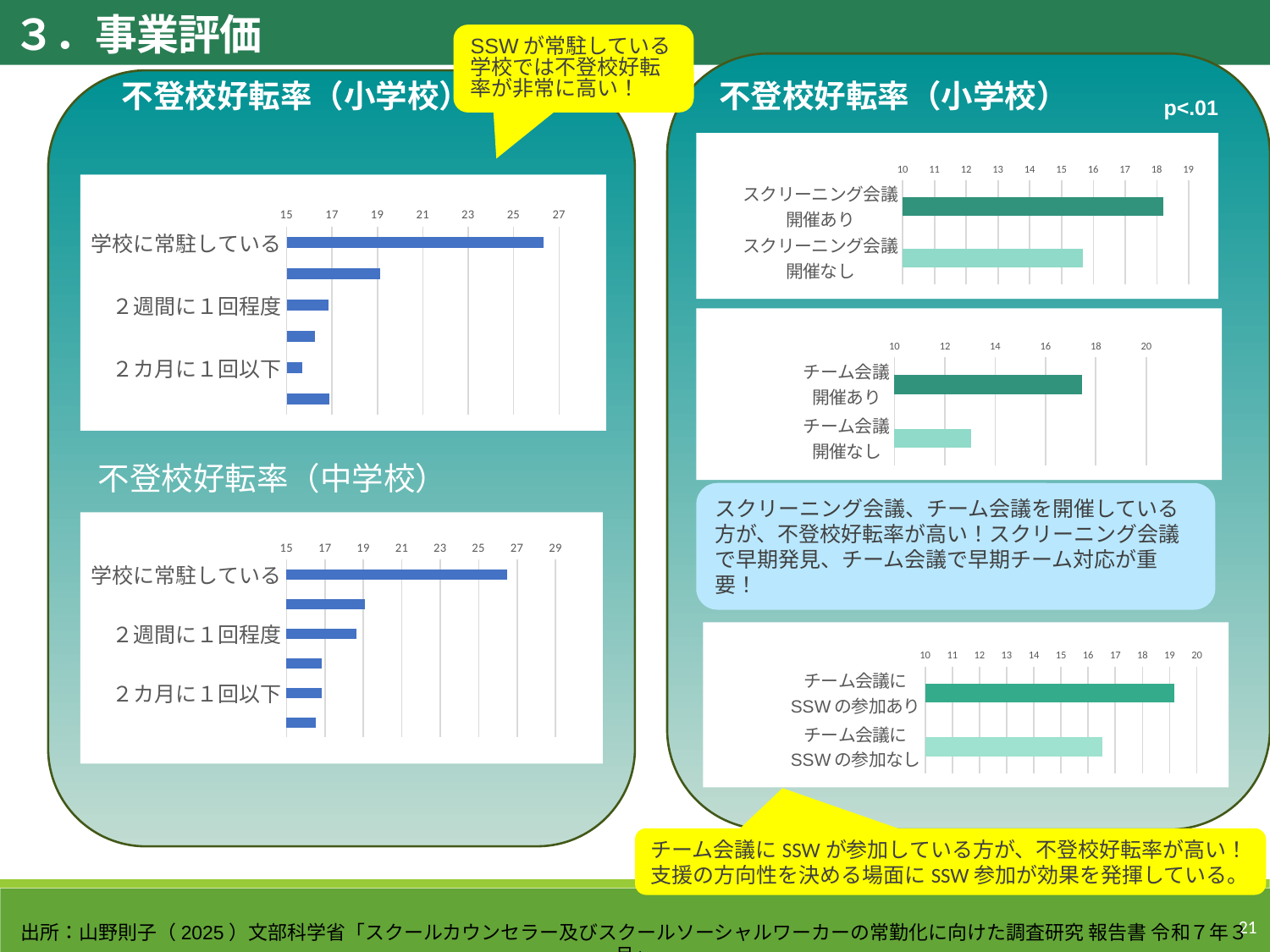

３．事業評価
SSWが常駐している学校では不登校好転率が非常に高い！
 不登校好転率（小学校）

不登校好転率（小学校）
不登校好転率（小学校）

 不登校好転率（中学校）

### Chart

| Category |  |
|---|---|
| 学校に常駐している | 26.3 |
| １週間に１回以上 | 19.13 |
| ２週間に１回程度 | 16.86 |
| １カ月に１回程度 | 16.24 |
| ２カ月に１回以下 | 15.7 |
| 配置・派遣なしなど | 16.87 |

### Chart

| Category |  |
|---|---|
| 学校に常駐している | 26.46 |
| １週間に１回以上 | 19.08 |
| ２週間に１回程度 | 18.63 |
| １カ月に１回程度 | 16.81 |
| ２カ月に１回以下 | 16.81 |
| 配置・派遣なしなど | 16.52 |
不登校好転率（小学校）
p<.01

### Chart

| Category | 不登校好転率** |
|---|---|
| スクリーニング会議
開催あり | 18.2023 |
| スクリーニング会議
開催なし | 15.6639 |

### Chart

| Category | 不登校好転率** |
|---|---|
| チーム会議
開催あり | 17.4375 |
| チーム会議
開催なし | 13.0555 |
スクリーニング会議、チーム会議を開催している方が、不登校好転率が高い！スクリーニング会議で早期発見、チーム会議で早期チーム対応が重要！

### Chart

| Category |  |
|---|---|
| チーム会議に
SSWの参加あり | 19.18 |
| チーム会議に
SSWの参加なし | 16.53 |
チーム会議にSSWが参加している方が、不登校好転率が高い！支援の方向性を決める場面にSSW参加が効果を発揮している。
21
出所：山野則子（2025）文部科学省「スクールカウンセラー及びスクールソーシャルワーカーの常勤化に向けた調査研究 報告書 令和７年３月」